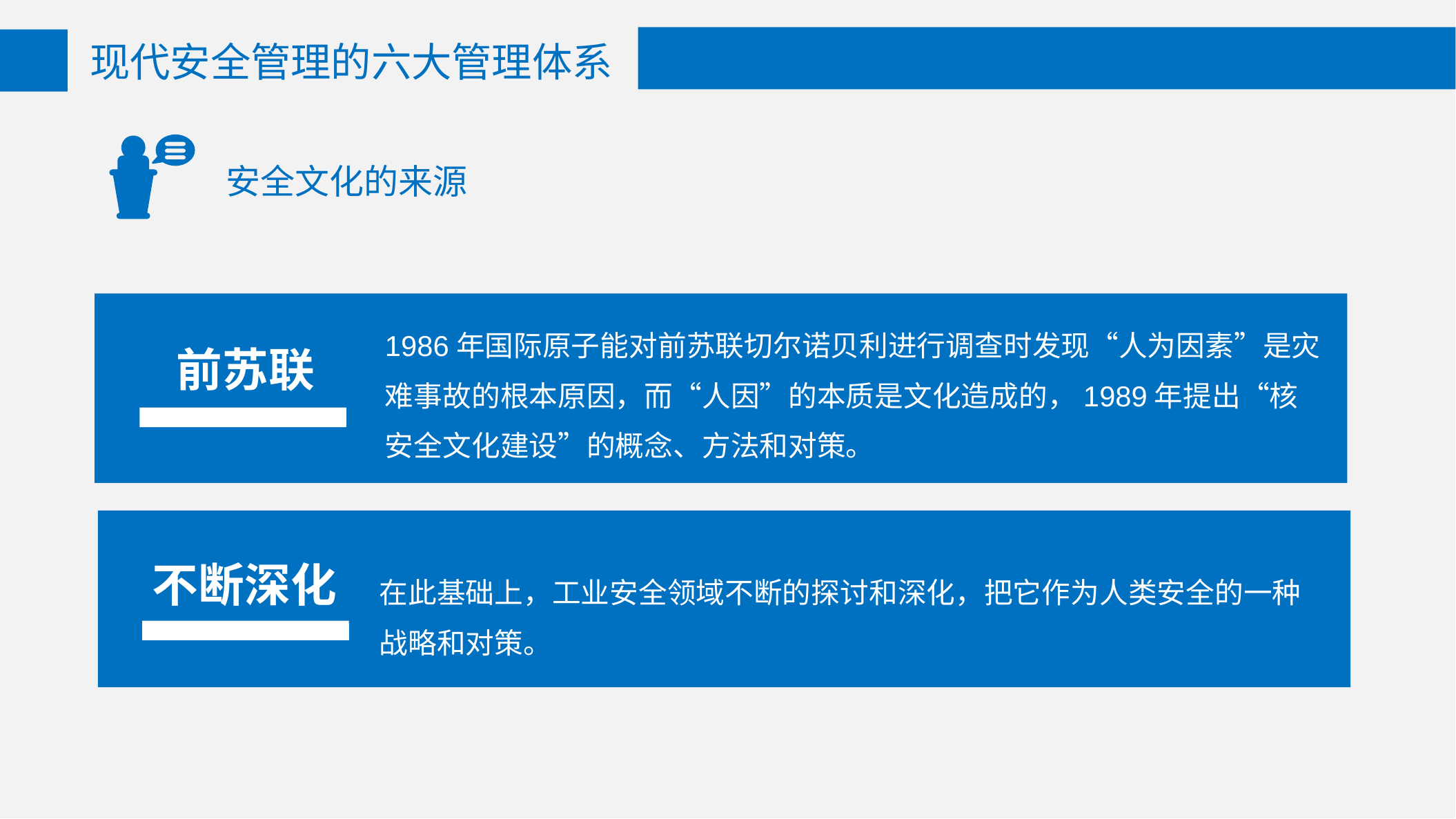

现代安全管理的六大管理体系

安全文化的来源

1986年国际原子能对前苏联切尔诺贝利进行调查时发现“人为因素”是灾难事故的根本原因，而“人因”的本质是文化造成的，1989年提出“核安全文化建设”的概念、方法和对策。
前苏联

不断深化
在此基础上，工业安全领域不断的探讨和深化，把它作为人类安全的一种战略和对策。